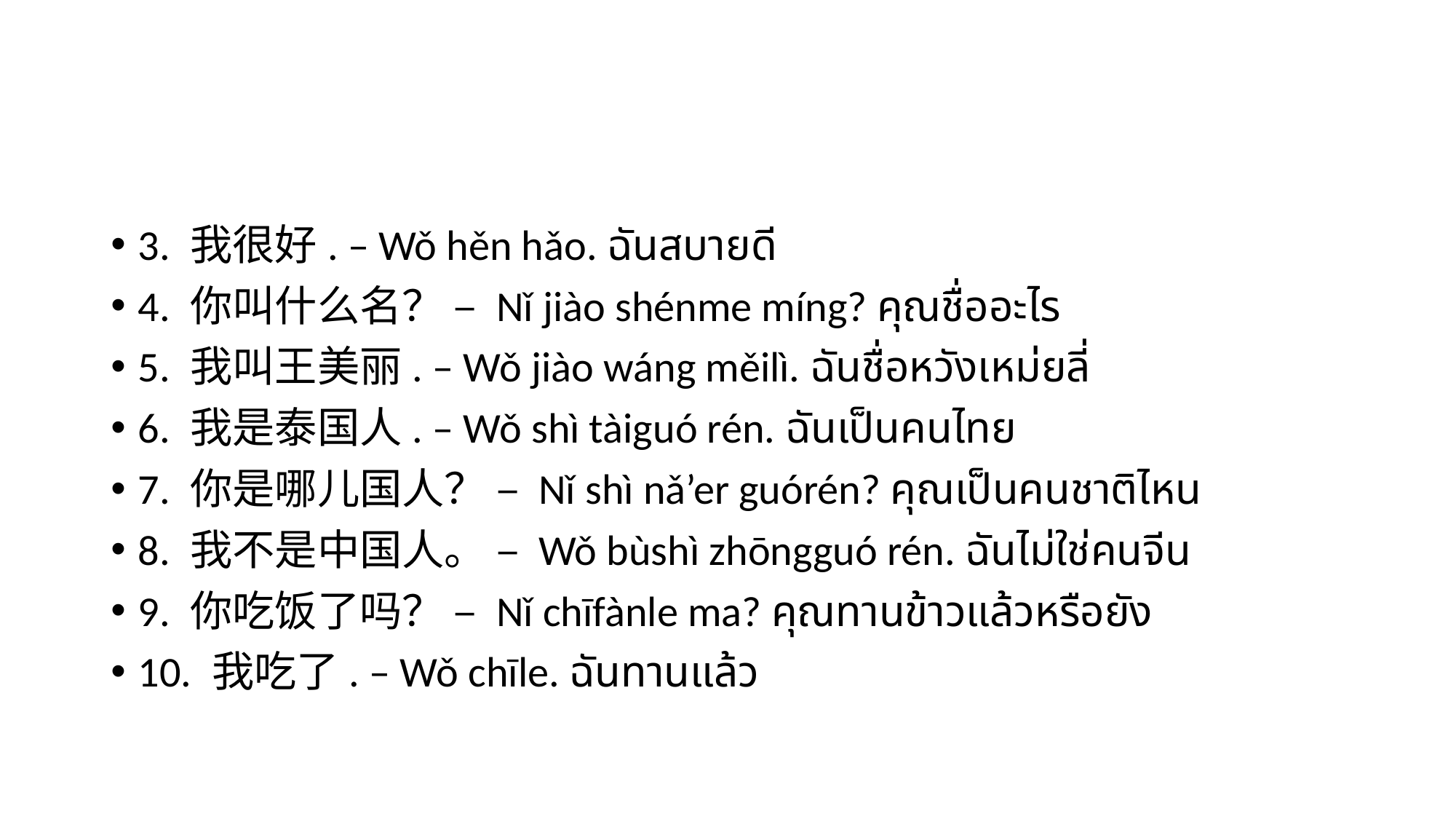

#
3. 我很好. – Wǒ hěn hǎo. ฉันสบายดี
4. 你叫什么名？ – Nǐ jiào shénme míng? คุณชื่ออะไร
5. 我叫王美丽. – Wǒ jiào wáng měilì. ฉันชื่อหวังเหม่ยลี่
6. 我是泰国人. – Wǒ shì tàiguó rén. ฉันเป็นคนไทย
7. 你是哪儿国人？ – Nǐ shì nǎ’er guórén? คุณเป็นคนชาติไหน
8. 我不是中国人。 – Wǒ bùshì zhōngguó rén. ฉันไม่ใช่คนจีน
9. 你吃饭了吗？ – Nǐ chīfànle ma? คุณทานข้าวแล้วหรือยัง
10. 我吃了. – Wǒ chīle. ฉันทานแล้ว